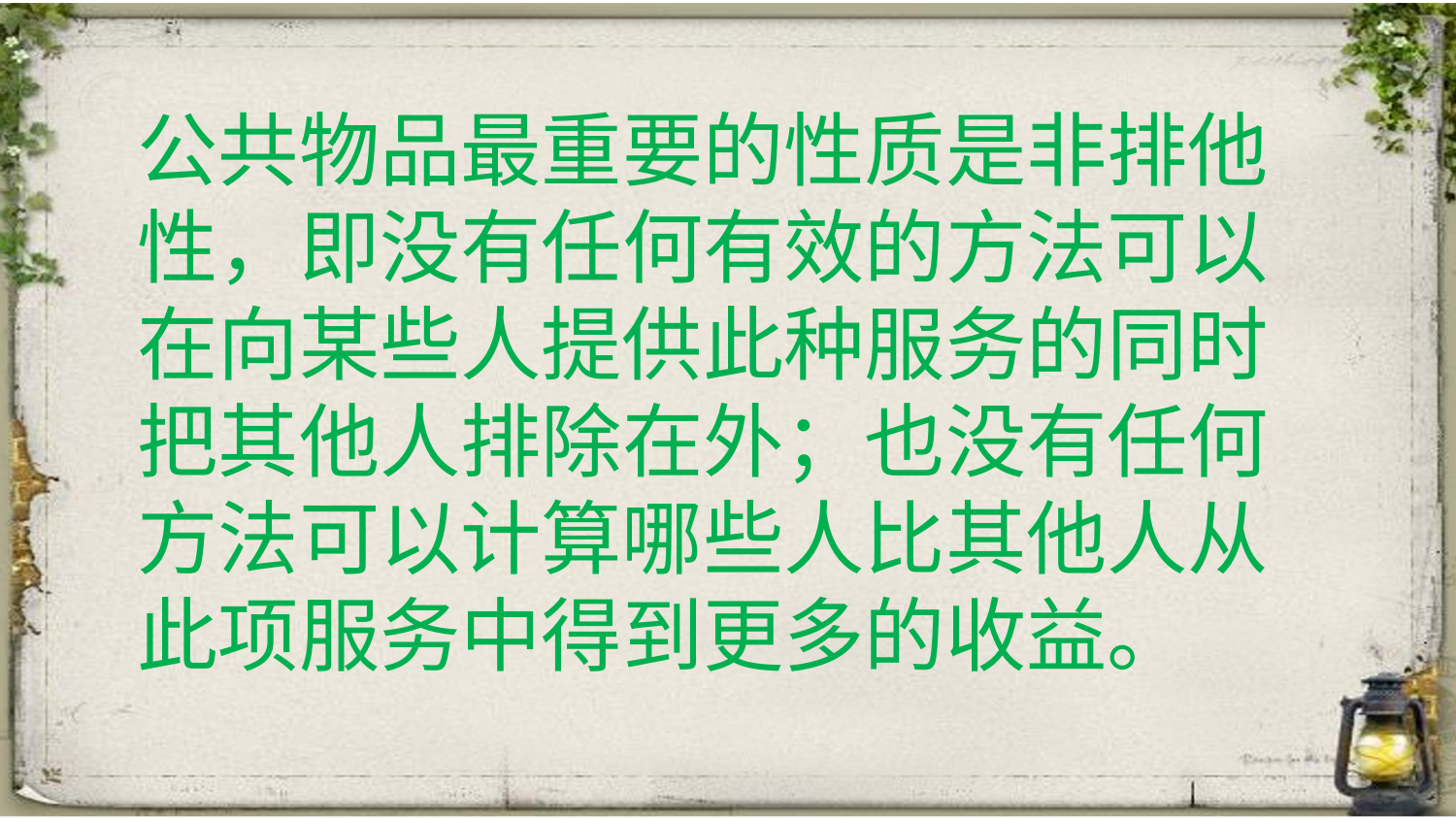

公共物品最重要的性质是非排他性，即没有任何有效的方法可以在向某些人提供此种服务的同时把其他人排除在外；也没有任何方法可以计算哪些人比其他人从此项服务中得到更多的收益。